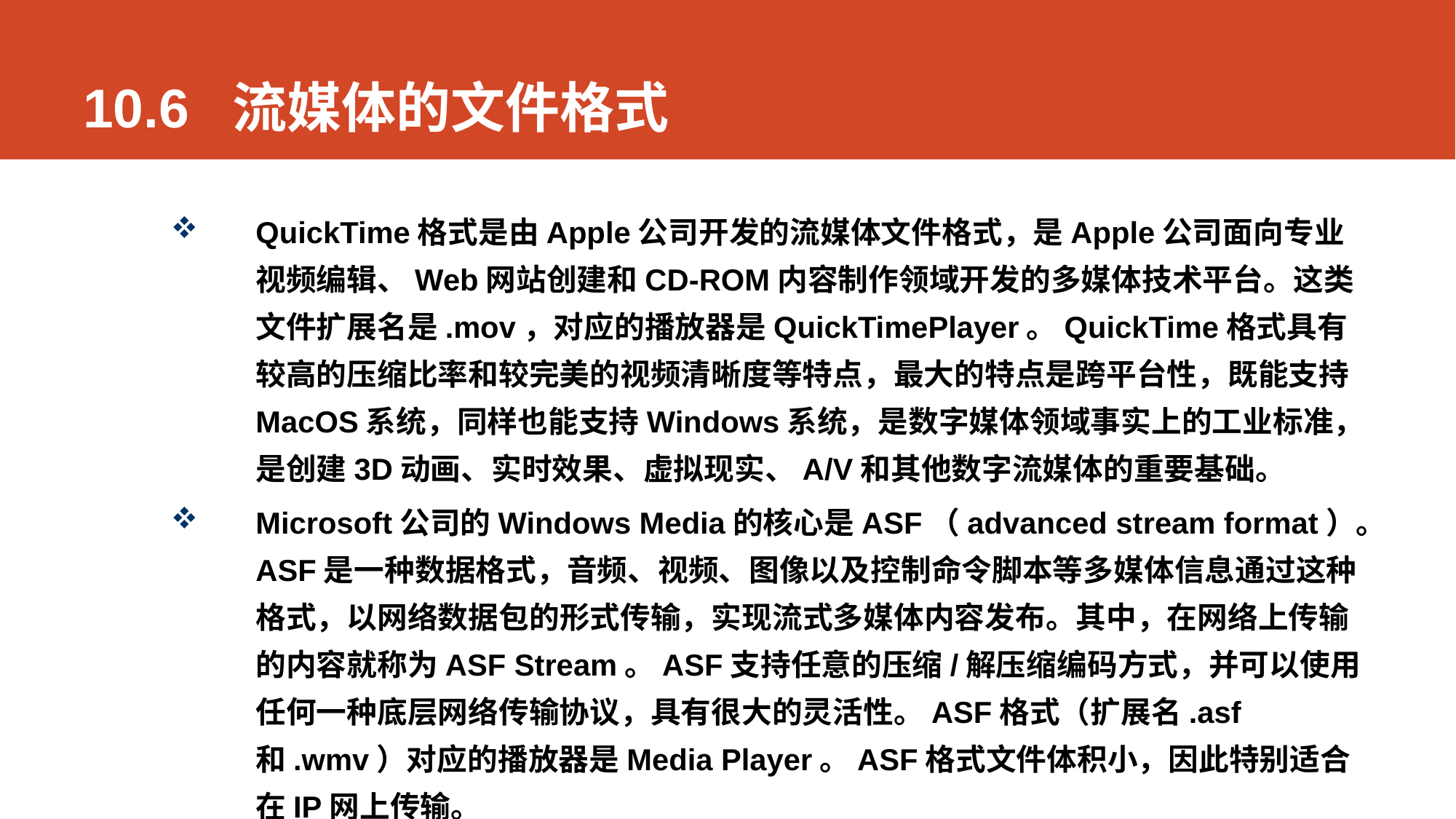

# 10.6  流媒体的文件格式
QuickTime格式是由Apple公司开发的流媒体文件格式，是Apple公司面向专业视频编辑、Web网站创建和CD-ROM内容制作领域开发的多媒体技术平台。这类文件扩展名是.mov，对应的播放器是QuickTimePlayer。QuickTime格式具有较高的压缩比率和较完美的视频清晰度等特点，最大的特点是跨平台性，既能支持MacOS系统，同样也能支持Windows系统，是数字媒体领域事实上的工业标准，是创建3D动画、实时效果、虚拟现实、A/V和其他数字流媒体的重要基础。
Microsoft公司的Windows Media的核心是ASF（advanced stream format）。ASF是一种数据格式，音频、视频、图像以及控制命令脚本等多媒体信息通过这种格式，以网络数据包的形式传输，实现流式多媒体内容发布。其中，在网络上传输的内容就称为ASF Stream。ASF支持任意的压缩/解压缩编码方式，并可以使用任何一种底层网络传输协议，具有很大的灵活性。ASF格式（扩展名.asf和.wmv）对应的播放器是Media Player。ASF格式文件体积小，因此特别适合在IP网上传输。